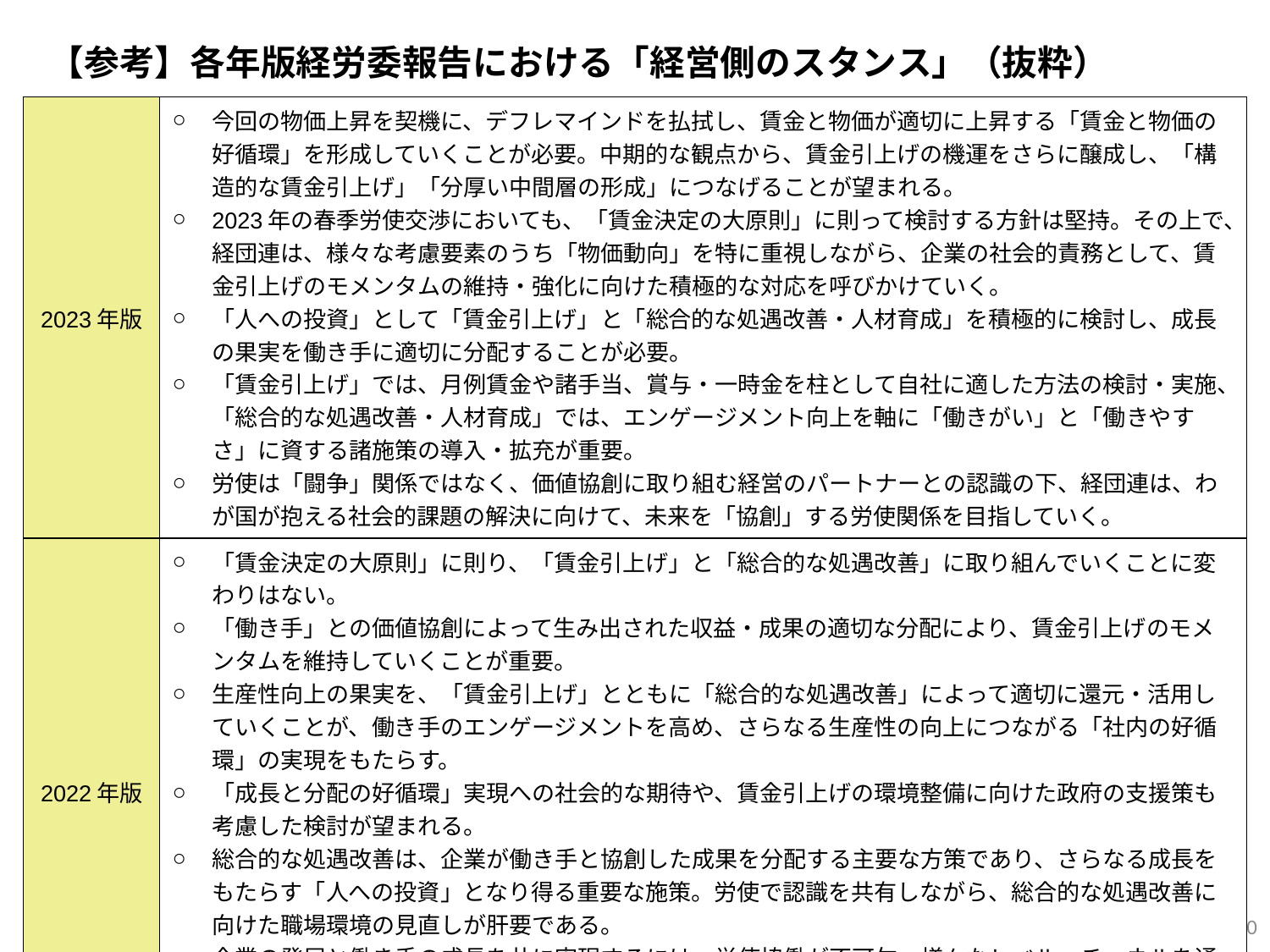

【参考】各年版経労委報告における「経営側のスタンス」（抜粋）
| 2023年版 | 今回の物価上昇を契機に、デフレマインドを払拭し、賃金と物価が適切に上昇する「賃金と物価の好循環」を形成していくことが必要。中期的な観点から、賃金引上げの機運をさらに醸成し、「構造的な賃金引上げ」「分厚い中間層の形成」につなげることが望まれる。 2023年の春季労使交渉においても、「賃金決定の大原則」に則って検討する方針は堅持。その上で、経団連は、様々な考慮要素のうち「物価動向」を特に重視しながら、企業の社会的責務として、賃金引上げのモメンタムの維持・強化に向けた積極的な対応を呼びかけていく。 「人への投資」として「賃金引上げ」と「総合的な処遇改善・人材育成」を積極的に検討し、成長の果実を働き手に適切に分配することが必要。 「賃金引上げ」では、月例賃金や諸手当、賞与・一時金を柱として自社に適した方法の検討・実施、「総合的な処遇改善・人材育成」では、エンゲージメント向上を軸に「働きがい」と「働きやすさ」に資する諸施策の導入・拡充が重要。 労使は「闘争」関係ではなく、価値協創に取り組む経営のパートナーとの認識の下、経団連は、わが国が抱える社会的課題の解決に向けて、未来を「協創」する労使関係を目指していく。 |
| --- | --- |
| 2022年版 | 「賃金決定の大原則」に則り、「賃金引上げ」と「総合的な処遇改善」に取り組んでいくことに変わりはない。 「働き手」との価値協創によって生み出された収益・成果の適切な分配により、賃金引上げのモメンタムを維持していくことが重要。 生産性向上の果実を、「賃金引上げ」とともに「総合的な処遇改善」によって適切に還元・活用していくことが、働き手のエンゲージメントを高め、さらなる生産性の向上につながる「社内の好循環」の実現をもたらす。 「成長と分配の好循環」実現への社会的な期待や、賃金引上げの環境整備に向けた政府の支援策も考慮した検討が望まれる。 総合的な処遇改善は、企業が働き手と協創した成果を分配する主要な方策であり、さらなる成長をもたらす「人への投資」となり得る重要な施策。労使で認識を共有しながら、総合的な処遇改善に向けた職場環境の見直しが肝要である。 企業の発展と働き手の成長を共に実現するには、労使協働が不可欠。様々なレベル・チャネルを通じて労使コミュニケーションを活性化させ、「社会の安定帯」としての役割を協調しながら果たすことで、未来志向の労使関係を目指していくことが望まれる。 |
70